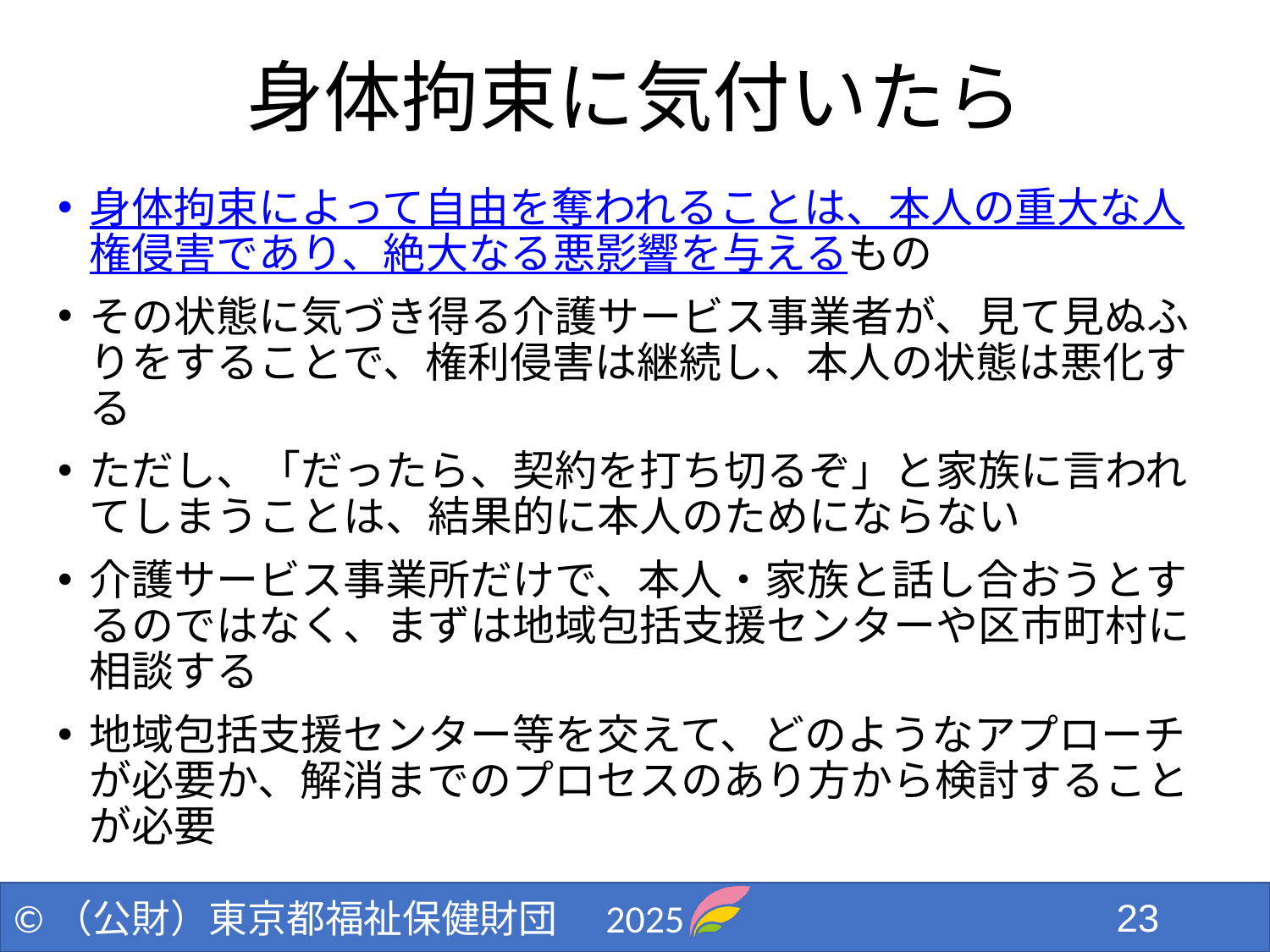

# 身体拘束に気付いたら
身体拘束によって自由を奪われることは、本人の重大な人権侵害であり、絶大なる悪影響を与えるもの
その状態に気づき得る介護サービス事業者が、見て見ぬふりをすることで、権利侵害は継続し、本人の状態は悪化する
ただし、「だったら、契約を打ち切るぞ」と家族に言われてしまうことは、結果的に本人のためにならない
介護サービス事業所だけで、本人・家族と話し合おうとするのではなく、まずは地域包括支援センターや区市町村に相談する
地域包括支援センター等を交えて、どのようなアプローチが必要か、解消までのプロセスのあり方から検討することが必要